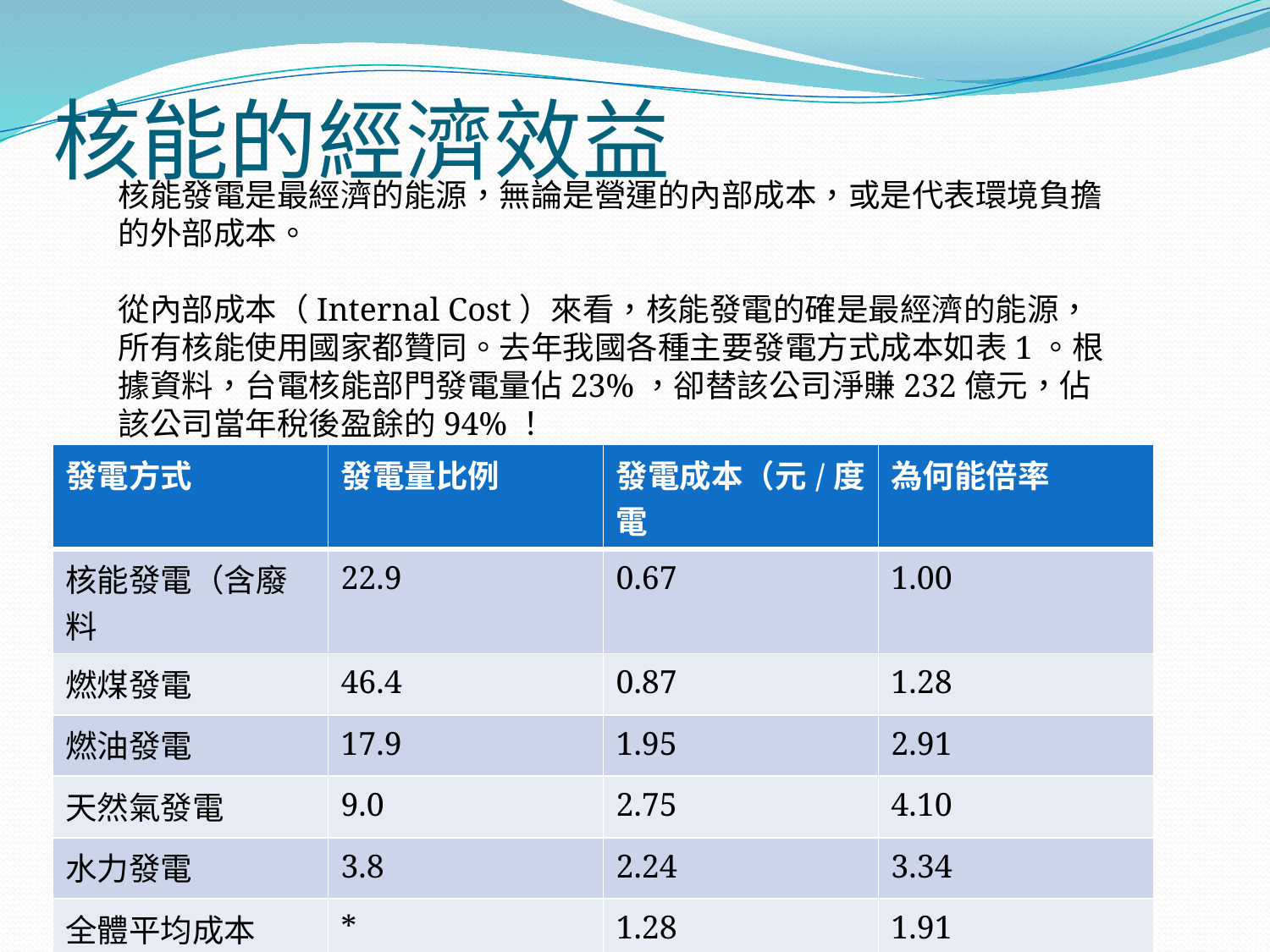

# 核能的經濟效益
核能發電是最經濟的能源，無論是營運的內部成本，或是代表環境負擔的外部成本。
從內部成本（Internal Cost）來看，核能發電的確是最經濟的能源，所有核能使用國家都贊同。去年我國各種主要發電方式成本如表1。根據資料，台電核能部門發電量佔23%，卻替該公司淨賺232億元，佔該公司當年稅後盈餘的94%！
| 發電方式 | 發電量比例 | 發電成本（元/度電 | 為何能倍率 |
| --- | --- | --- | --- |
| 核能發電（含廢料 | 22.9 | 0.67 | 1.00 |
| 燃煤發電 | 46.4 | 0.87 | 1.28 |
| 燃油發電 | 17.9 | 1.95 | 2.91 |
| 天然氣發電 | 9.0 | 2.75 | 4.10 |
| 水力發電 | 3.8 | 2.24 | 3.34 |
| 全體平均成本 | \* | 1.28 | 1.91 |